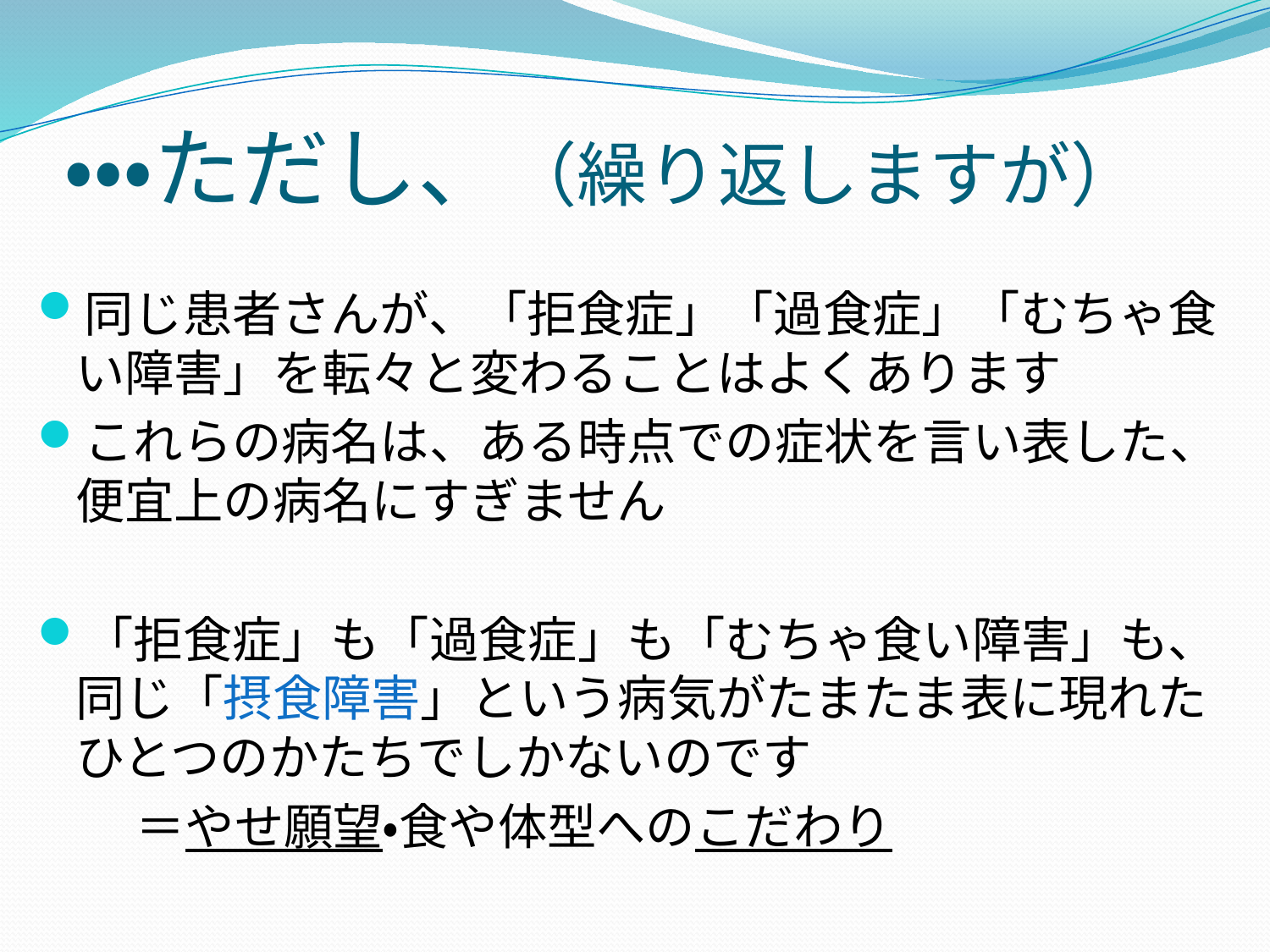

# ・・・ただし、（繰り返しますが）
同じ患者さんが、「拒食症」「過食症」「むちゃ食い障害」を転々と変わることはよくあります
これらの病名は、ある時点での症状を言い表した、便宜上の病名にすぎません

「拒食症」も「過食症」も「むちゃ食い障害」も、同じ「摂食障害」という病気がたまたま表に現れたひとつのかたちでしかないのです
　　＝やせ願望・食や体型へのこだわり